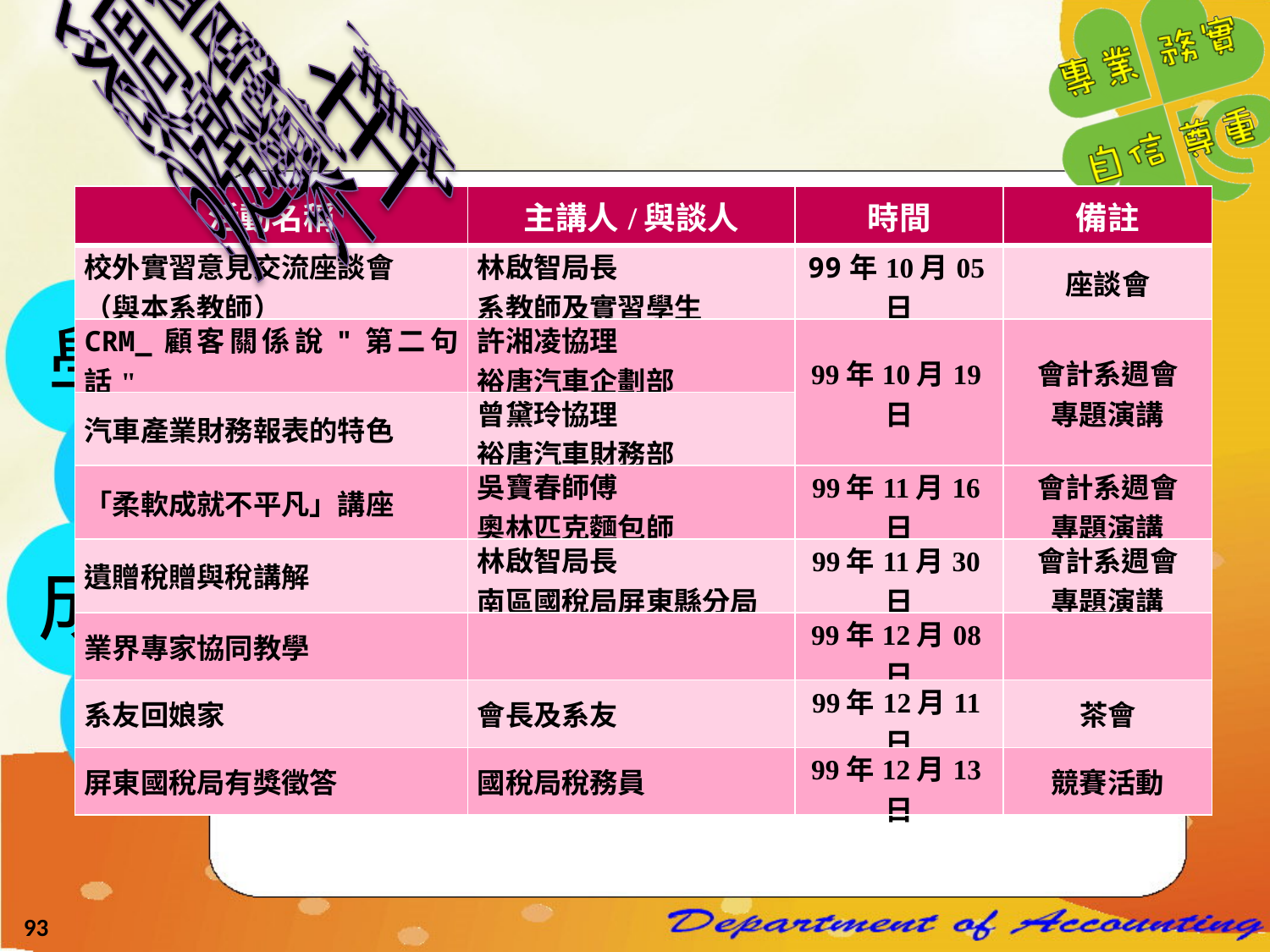

系週會 ─
(a)邀請業界主講
| 活動名稱 | 主講人/與談人 | 時間 | 備註 |
| --- | --- | --- | --- |
| 校外實習意見交流座談會 （與本系教師） | 林啟智局長 系教師及實習學生 | 99年10月05日 | 座談會 |
| CRM\_顧客關係說"第二句話" | 許湘凌協理 裕唐汽車企劃部 | 99年10月19日 | 會計系週會 專題演講 |
| 汽車產業財務報表的特色 | 曾黛玲協理 裕唐汽車財務部 |  |  |
| 「柔軟成就不平凡」講座 | 吳寶春師傅 奧林匹克麵包師 | 99年11月16日 | 會計系週會 專題演講 |
| 遺贈稅贈與稅講解 | 林啟智局長 南區國稅局屏東縣分局 | 99年11月30日 | 會計系週會 專題演講 |
| 業界專家協同教學 |  | 99年12月08日 |  |
| 系友回娘家 | 會長及系友 | 99年12月11日 | 茶會 |
| 屏東國稅局有獎徵答 | 國稅局稅務員 | 99年12月13日 | 競賽活動 |
學
生
成
就
93